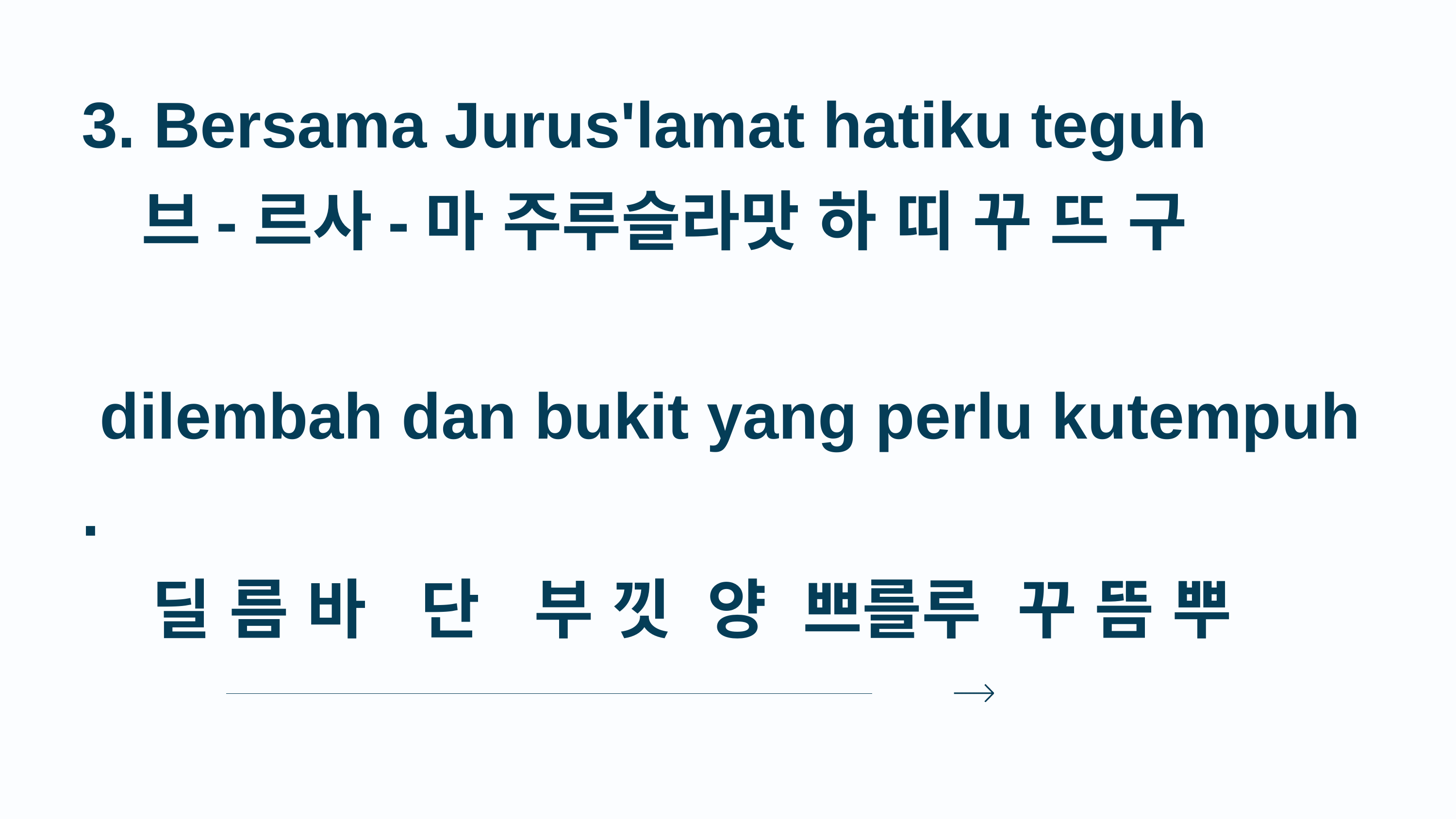

3. Bersama Jurus'lamat hatiku teguh
   브-르사-마 주루슬라맛 하 띠 꾸 뜨 구
   dilembah dan bukit yang perlu kutempuh.
   딜 름 바   단   부 낏  양  쁘를루  꾸 뜸 뿌